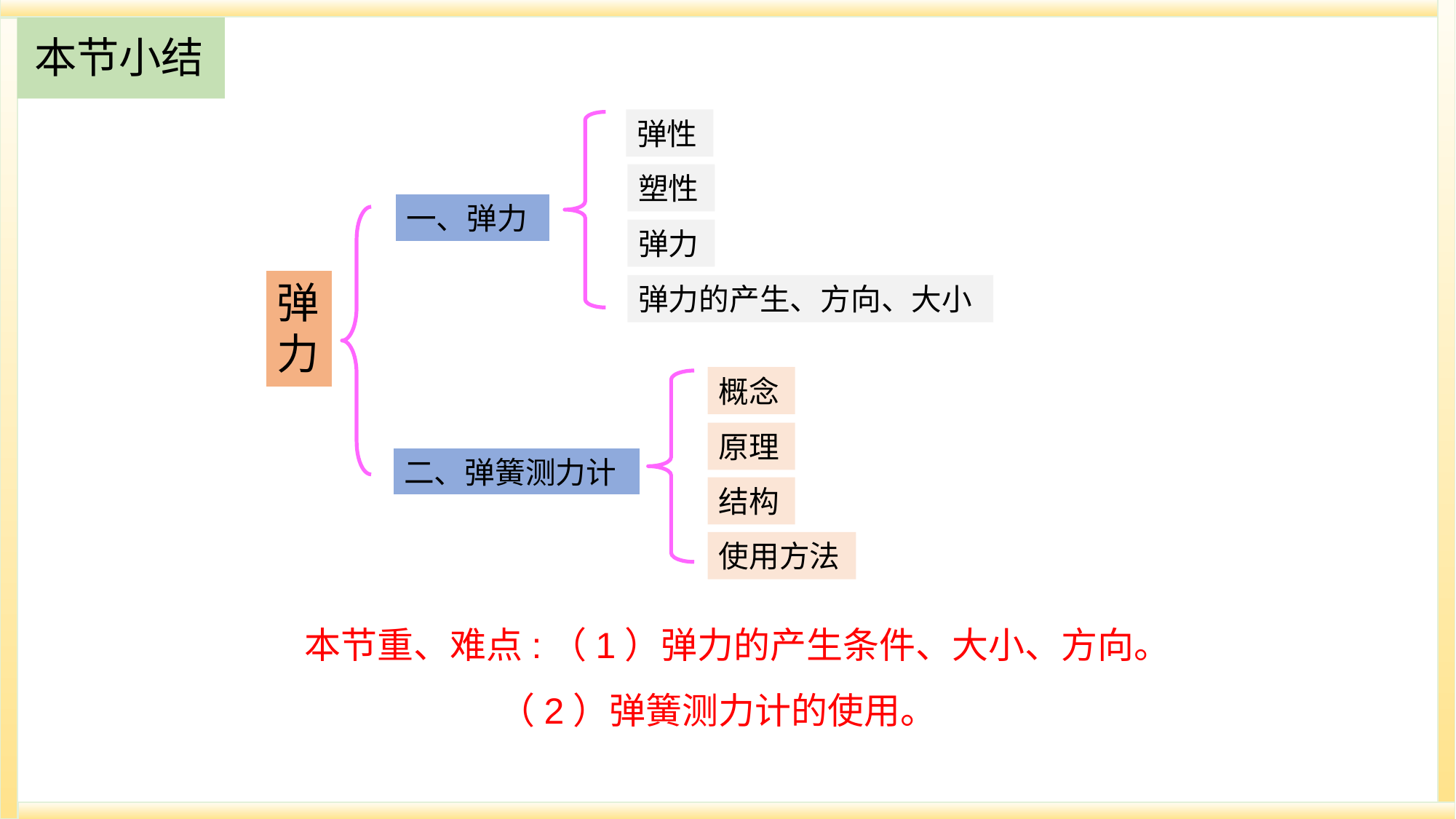

本节小结
弹性

塑性
一、弹力

弹力
弹力
弹力的产生、方向、大小
概念

原理
二、弹簧测力计
结构
使用方法

本节重、难点:（1）弹力的产生条件、大小、方向。
                （2）弹簧测力计的使用。